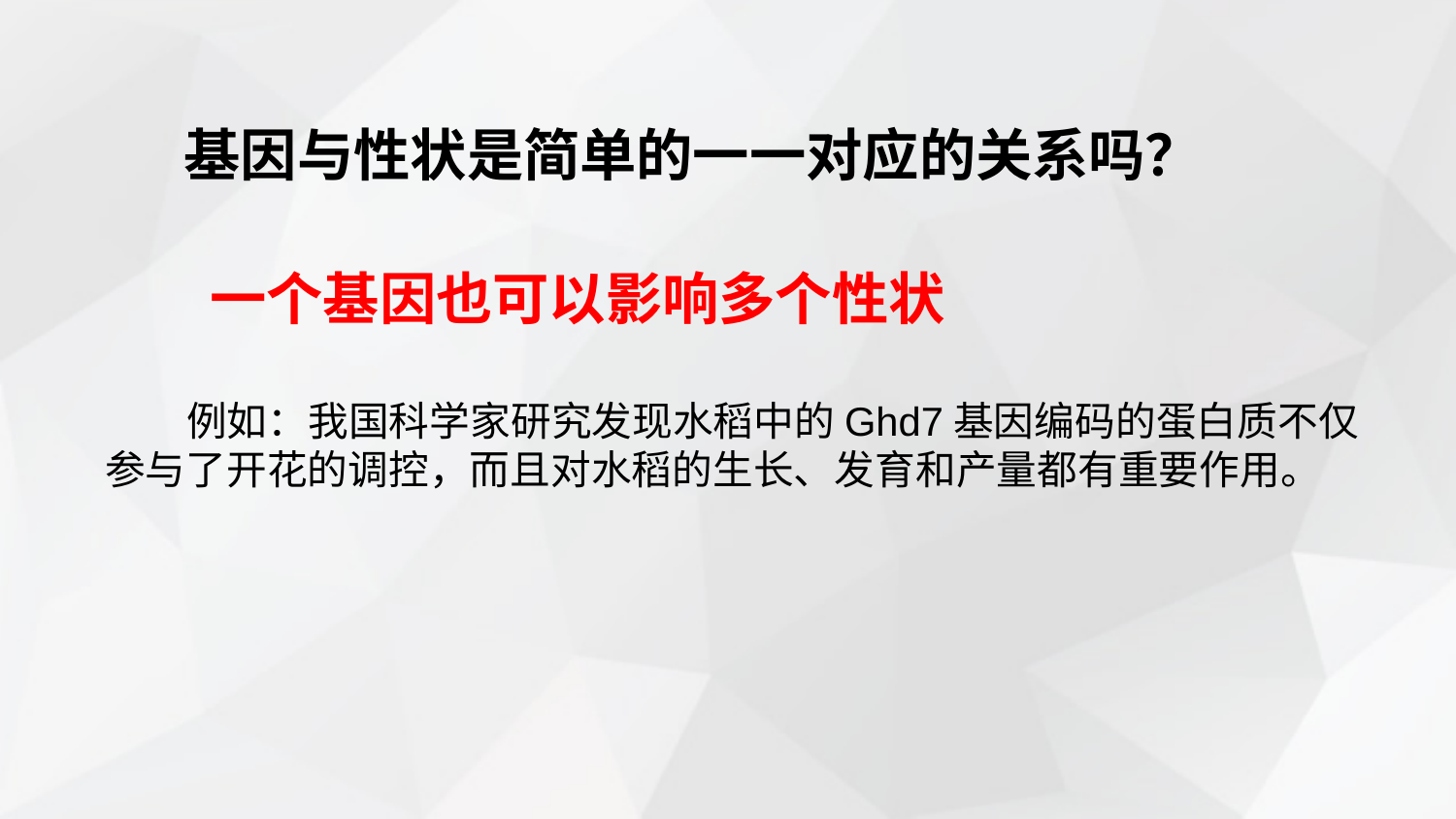

基因与性状是简单的一一对应的关系吗？
一个基因也可以影响多个性状
        例如：我国科学家研究发现水稻中的Ghd7基因编码的蛋白质不仅参与了开花的调控，而且对水稻的生长、发育和产量都有重要作用。